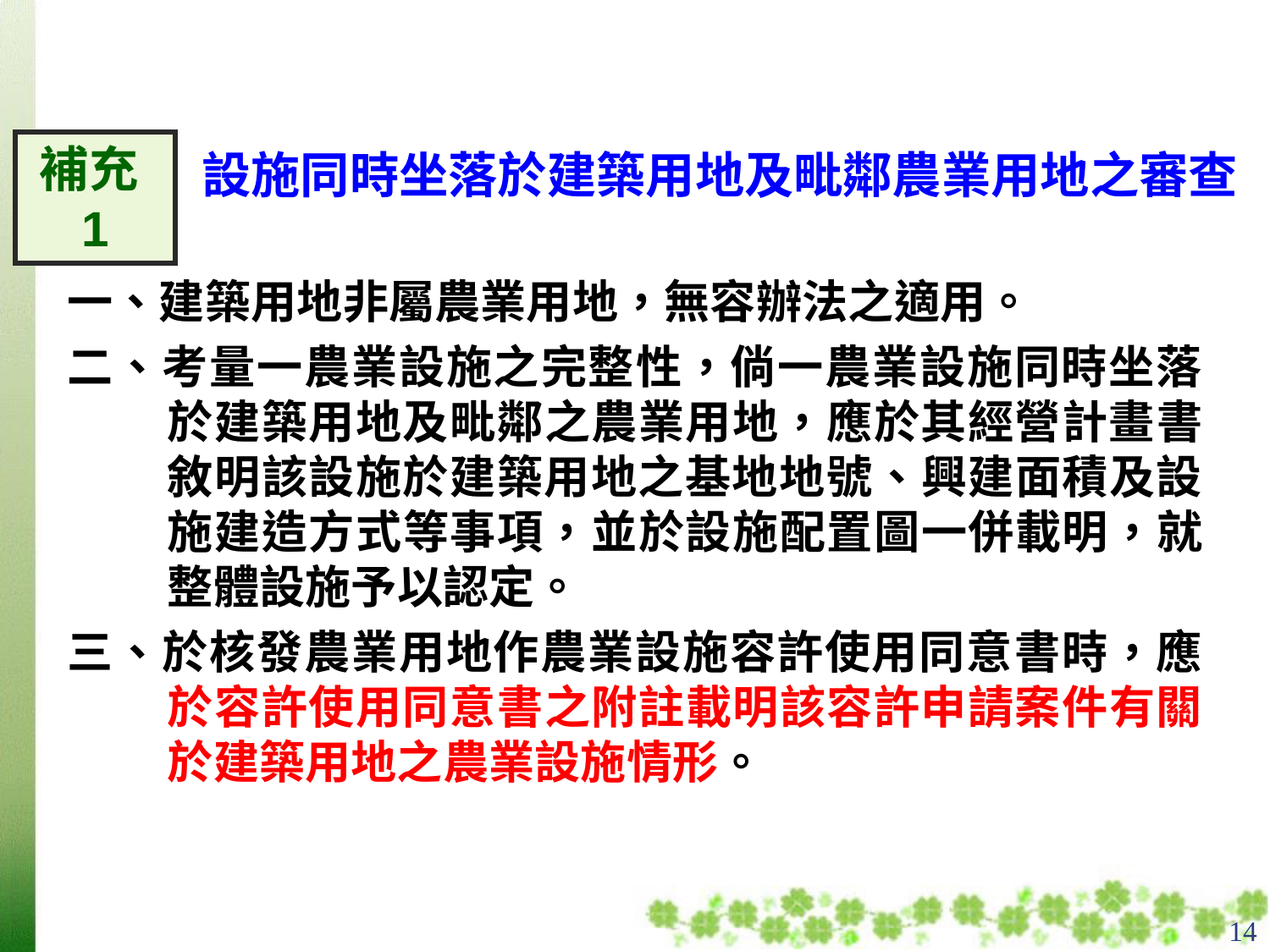

設施同時坐落於建築用地及毗鄰農業用地之審查
補充1
一、建築用地非屬農業用地，無容辦法之適用。
二、考量一農業設施之完整性，倘一農業設施同時坐落於建築用地及毗鄰之農業用地，應於其經營計畫書敘明該設施於建築用地之基地地號、興建面積及設施建造方式等事項，並於設施配置圖一併載明，就整體設施予以認定。
三、於核發農業用地作農業設施容許使用同意書時，應於容許使用同意書之附註載明該容許申請案件有關於建築用地之農業設施情形。
14